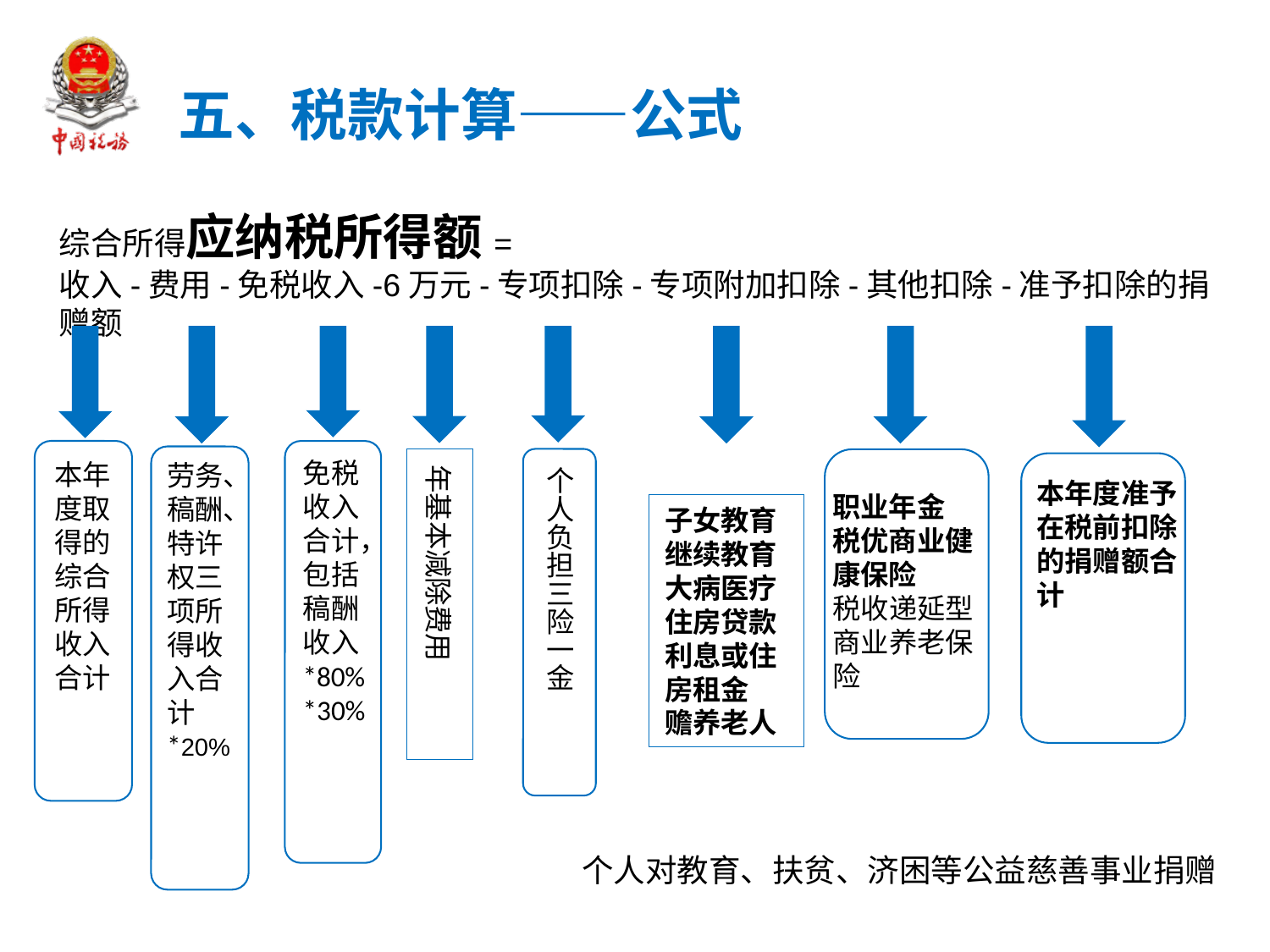

五、税款计算——公式
综合所得应纳税所得额=
收入-费用-免税收入-6万元-专项扣除-专项附加扣除-其他扣除-准予扣除的捐赠额

免税收入合计，包括稿酬收入*80%*30%

本年度取得的综合所得收入合计
劳务、稿酬、特许权三项所得收入合计
*20%

年基本减除费用
个人负担三险一金

本年度准予在税前扣除的捐赠额合计
职业年金
税优商业健康保险
税收递延型商业养老保险
子女教育
继续教育
大病医疗
住房贷款利息或住房租金
赡养老人
个人对教育、扶贫、济困等公益慈善事业捐赠